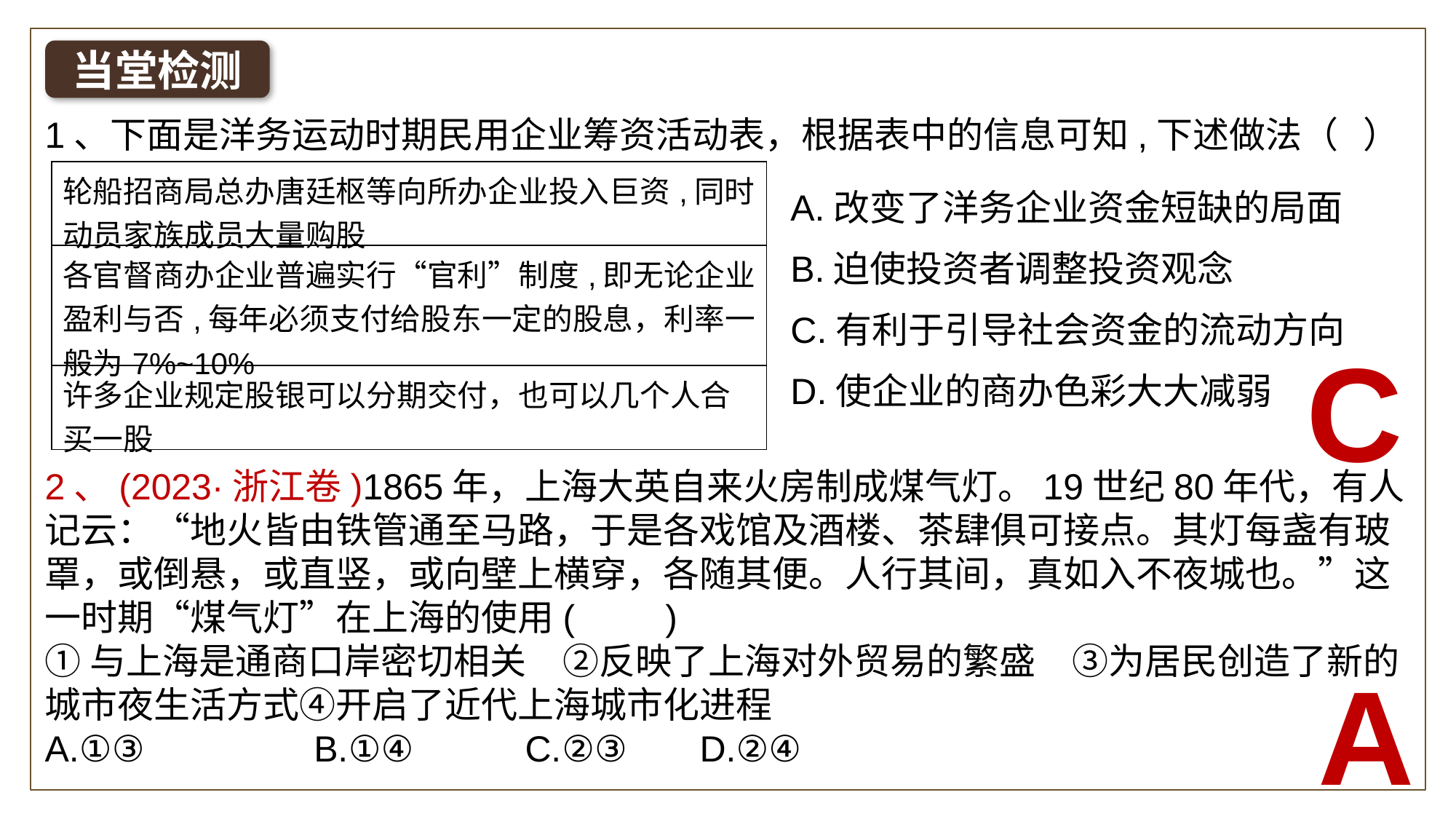

当堂检测
1、下面是洋务运动时期民用企业筹资活动表，根据表中的信息可知,下述做法（   ）
| 轮船招商局总办唐廷枢等向所办企业投入巨资,同时动员家族成员大量购股 |
| --- |
| 各官督商办企业普遍实行“官利”制度,即无论企业盈利与否,每年必须支付给股东一定的股息，利率一般为7%~10% |
| 许多企业规定股银可以分期交付，也可以几个人合买一股 |
A.改变了洋务企业资金短缺的局面 B.迫使投资者调整投资观念
C.有利于引导社会资金的流动方向 D.使企业的商办色彩大大减弱
C
2、(2023·浙江卷)1865年，上海大英自来火房制成煤气灯。19世纪80年代，有人记云：“地火皆由铁管通至马路，于是各戏馆及酒楼、茶肆俱可接点。其灯每盏有玻罩，或倒悬，或直竖，或向壁上横穿，各随其便。人行其间，真如入不夜城也。”这一时期“煤气灯”在上海的使用(　　)
①与上海是通商口岸密切相关　②反映了上海对外贸易的繁盛　③为居民创造了新的城市夜生活方式④开启了近代上海城市化进程
A.①③ 	     B.①④           C.②③    	D.②④
A